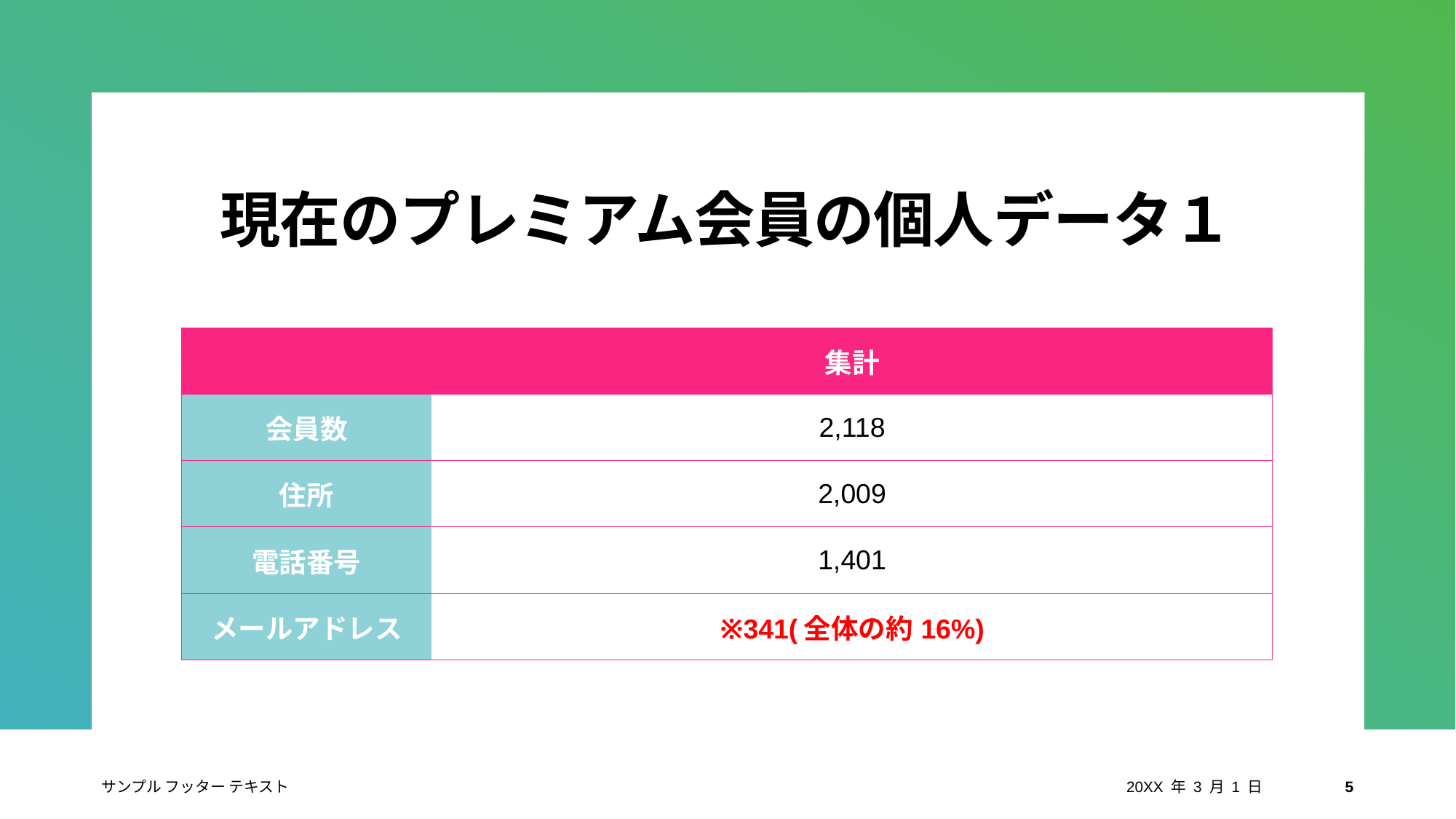

# 現在のプレミアム会員の個人データ１
|  | 集計 |
| --- | --- |
| 会員数 | 2,118 |
| 住所 | 2,009 |
| 電話番号 | 1,401 |
| メールアドレス | ※341(全体の約16%) |
サンプル フッター テキスト
20XX 年 3 月 1 日
5